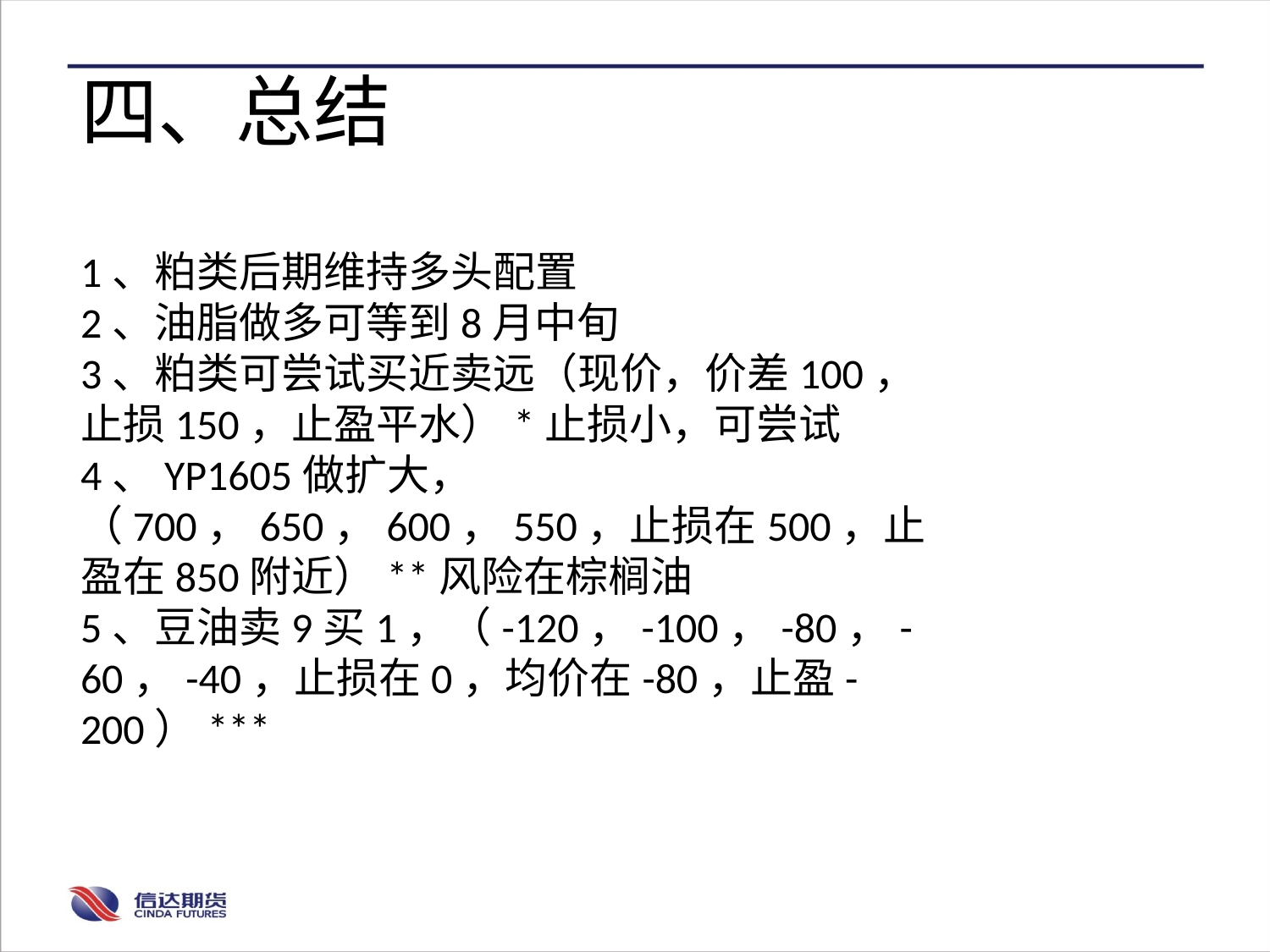

四、总结
1、粕类后期维持多头配置
2、油脂做多可等到8月中旬
3、粕类可尝试买近卖远（现价，价差100，止损150，止盈平水）*止损小，可尝试
4、YP1605做扩大，（700，650，600，550，止损在500，止盈在850附近）**风险在棕榈油
5、豆油卖9买1，（-120，-100，-80，-60，-40，止损在0，均价在-80，止盈-200）***